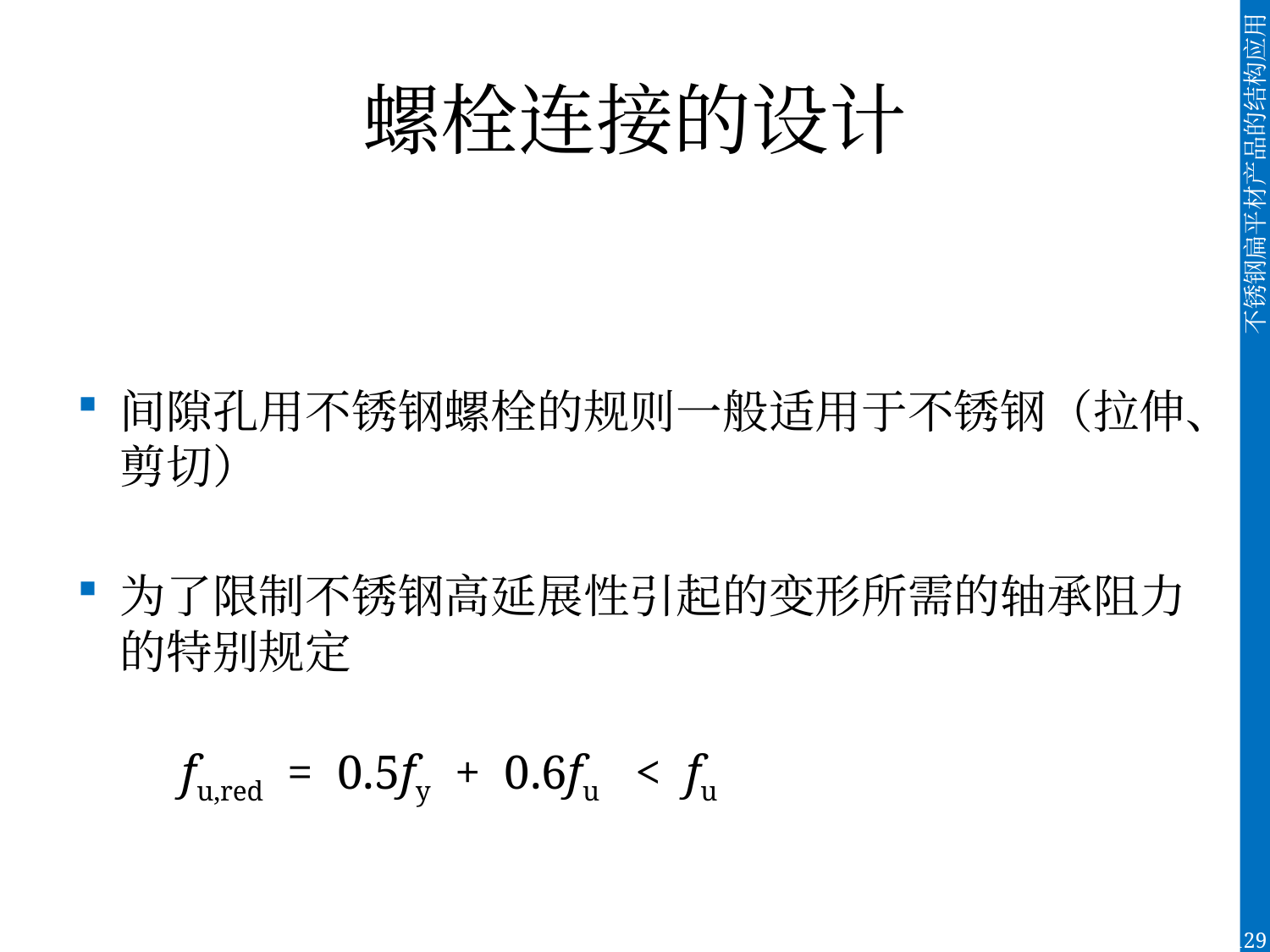

# 螺栓连接的设计

间隙孔用不锈钢螺栓的规则一般适用于不锈钢（拉伸、剪切）

为了限制不锈钢高延展性引起的变形所需的轴承阻力的特别规定
		fu,red  =  0.5fy  +  0.6fu   <  fu
129